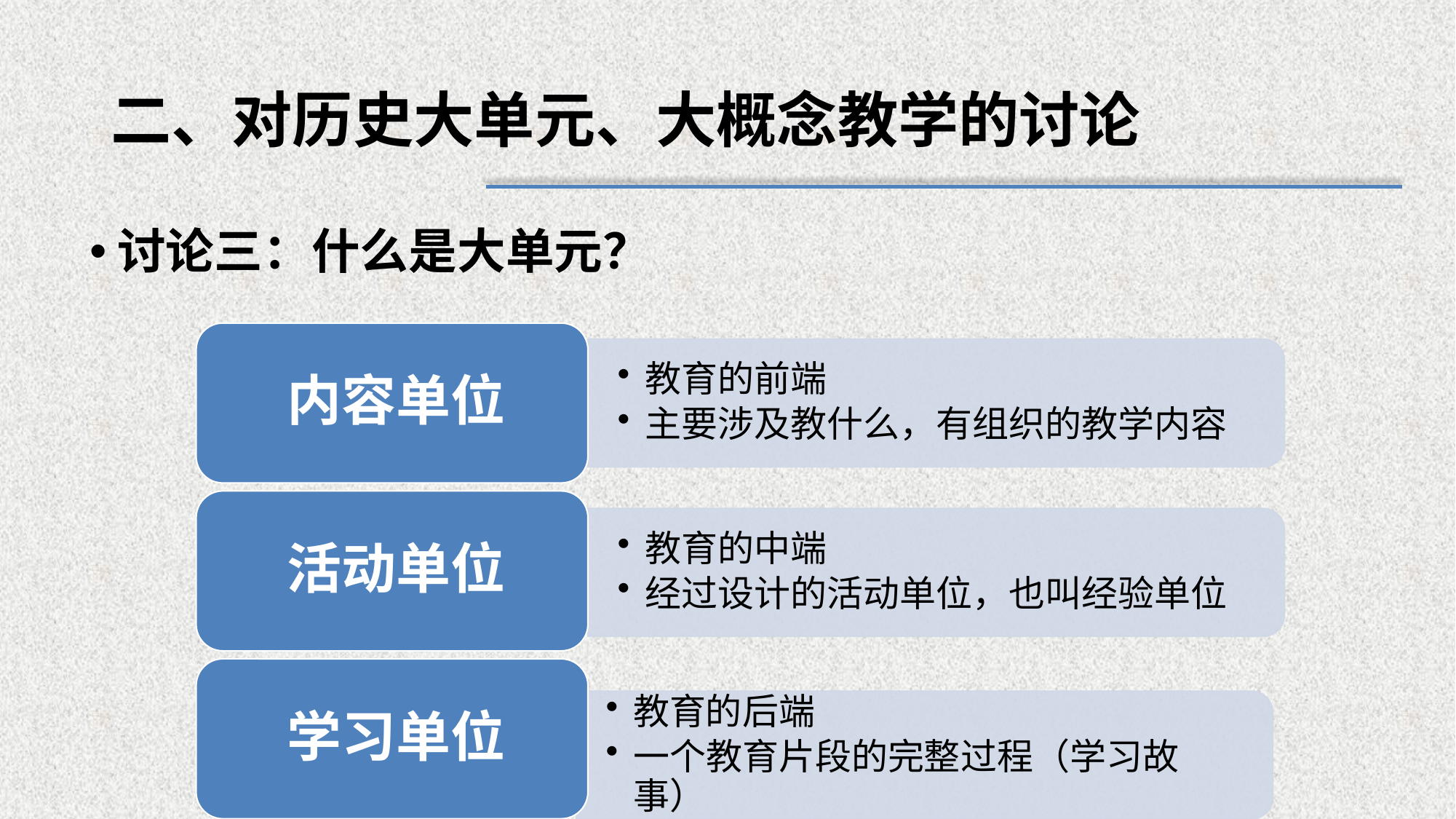

# 二、对历史大单元、大概念教学的讨论
讨论三：什么是大单元？

教育的前端
主要涉及教什么，有组织的教学内容
内容单位
教育的中端
经过设计的活动单位，也叫经验单位
活动单位
教育的后端
一个教育片段的完整过程（学习故事）
学习单位